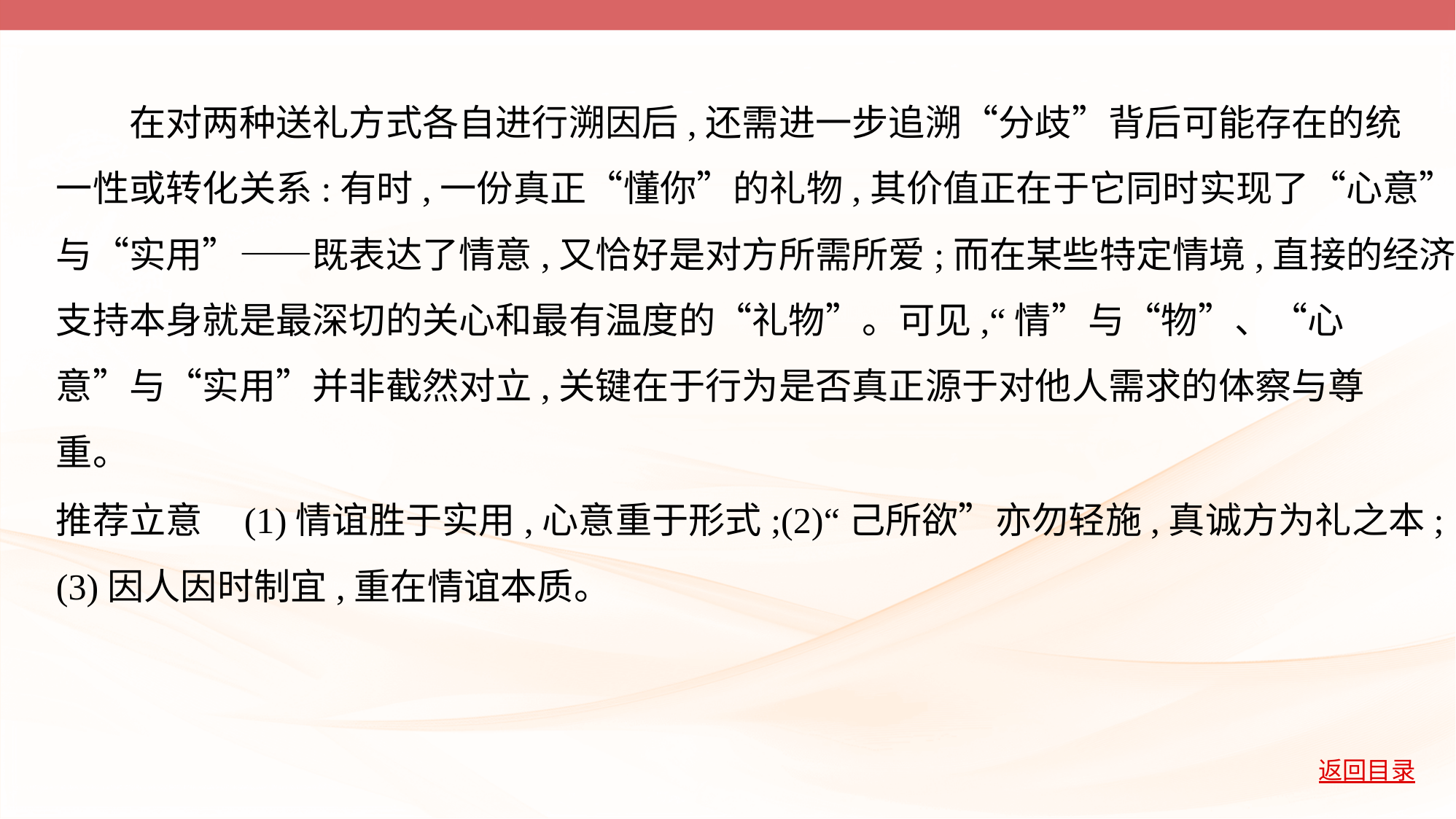

在对两种送礼方式各自进行溯因后,还需进一步追溯“分歧”背后可能存在的统
一性或转化关系:有时,一份真正“懂你”的礼物,其价值正在于它同时实现了“心意”
与“实用”——既表达了情意,又恰好是对方所需所爱;而在某些特定情境,直接的经济
支持本身就是最深切的关心和最有温度的“礼物”。可见,“情”与“物”、“心
意”与“实用”并非截然对立,关键在于行为是否真正源于对他人需求的体察与尊
重。
推荐立意    (1)情谊胜于实用,心意重于形式;(2)“己所欲”亦勿轻施,真诚方为礼之本;
(3)因人因时制宜,重在情谊本质。